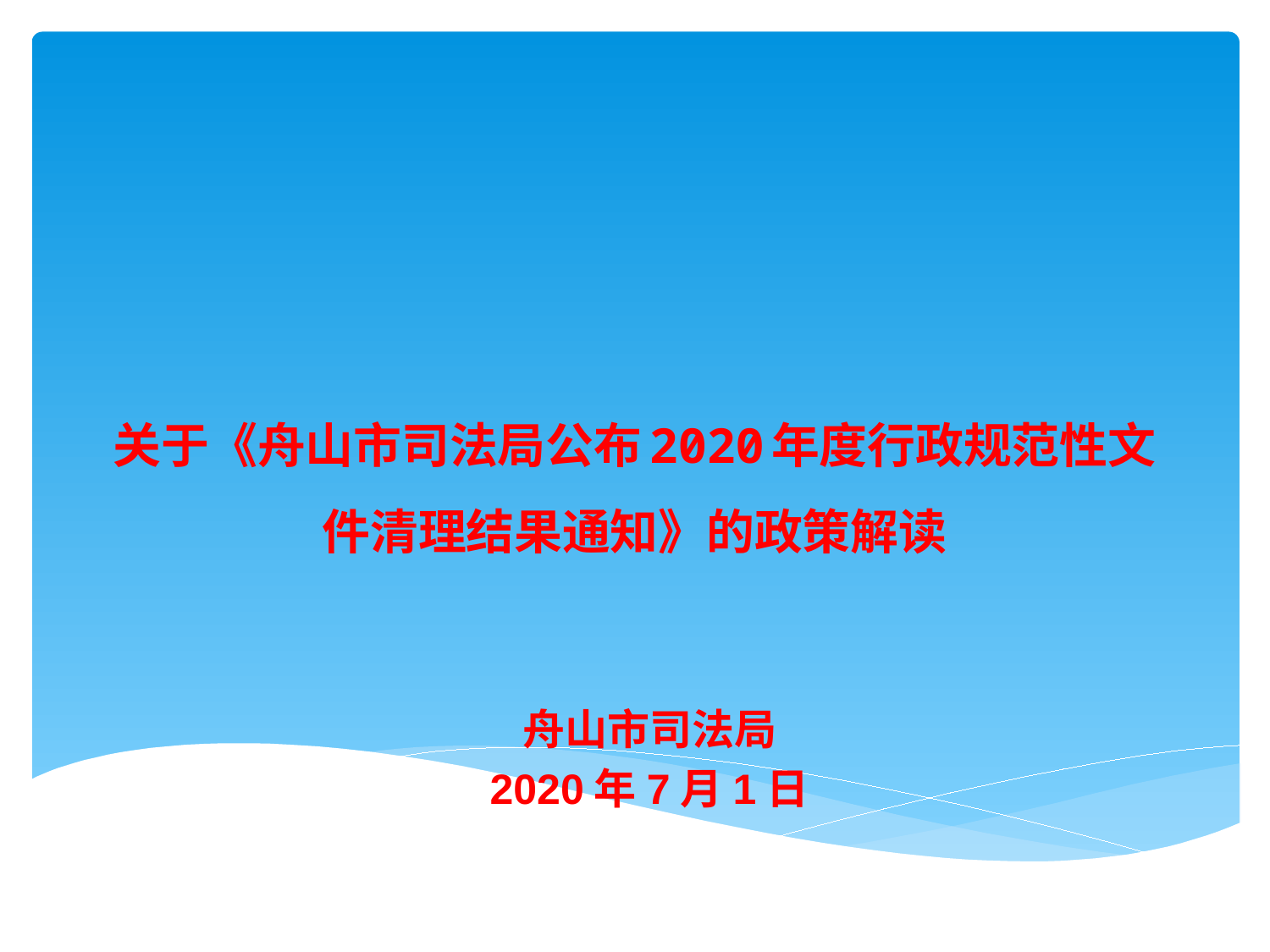

# 关于《舟山市司法局公布2020年度行政规范性文件清理结果通知》的政策解读

舟山市司法局
2020年7月1日